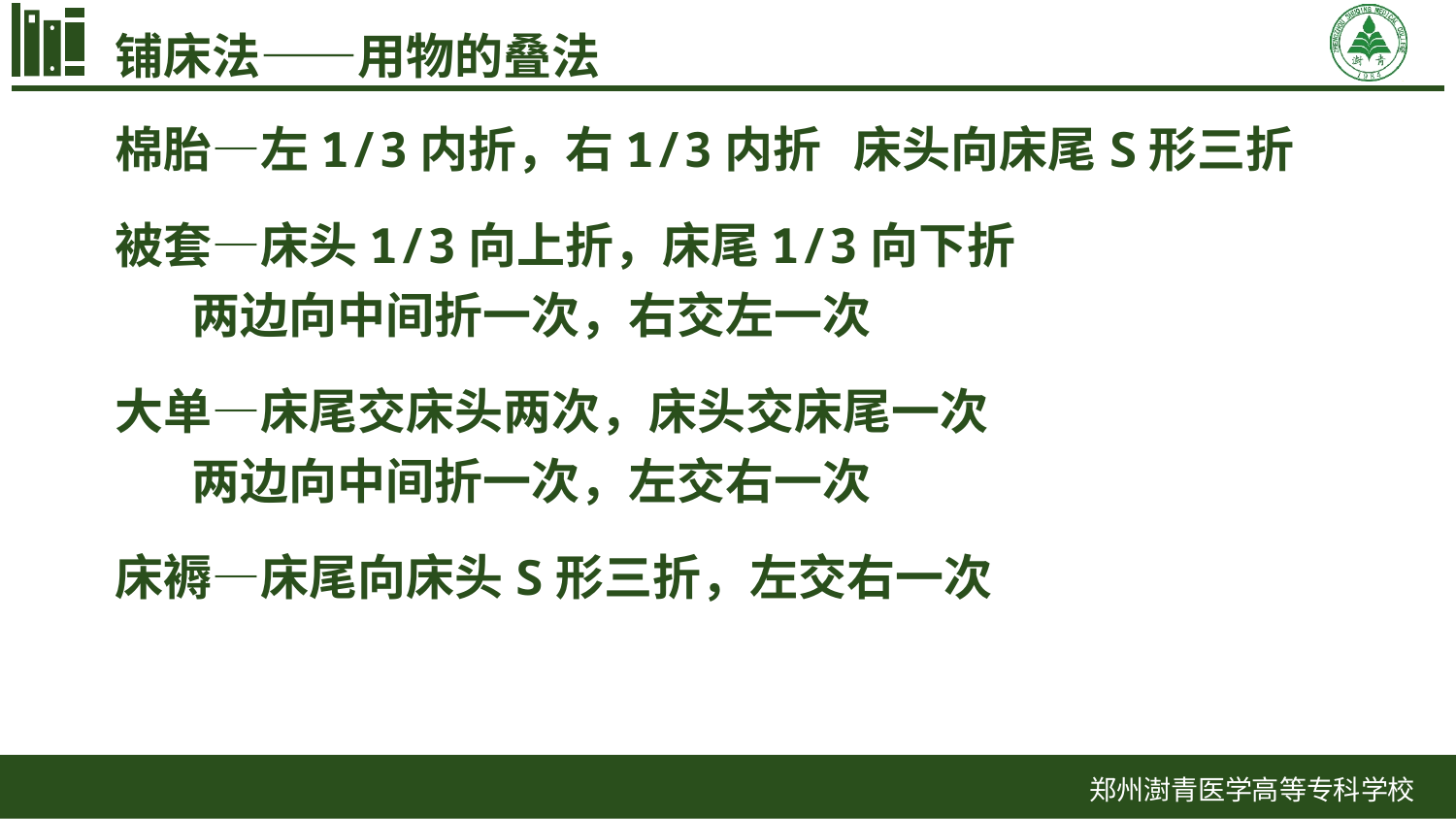

铺床法——用物的叠法
棉胎—左1/3内折，右1/3内折   床头向床尾S形三折

被套—床头1/3向上折，床尾1/3向下折
      两边向中间折一次，右交左一次

大单—床尾交床头两次，床头交床尾一次
      两边向中间折一次，左交右一次

床褥—床尾向床头S形三折，左交右一次